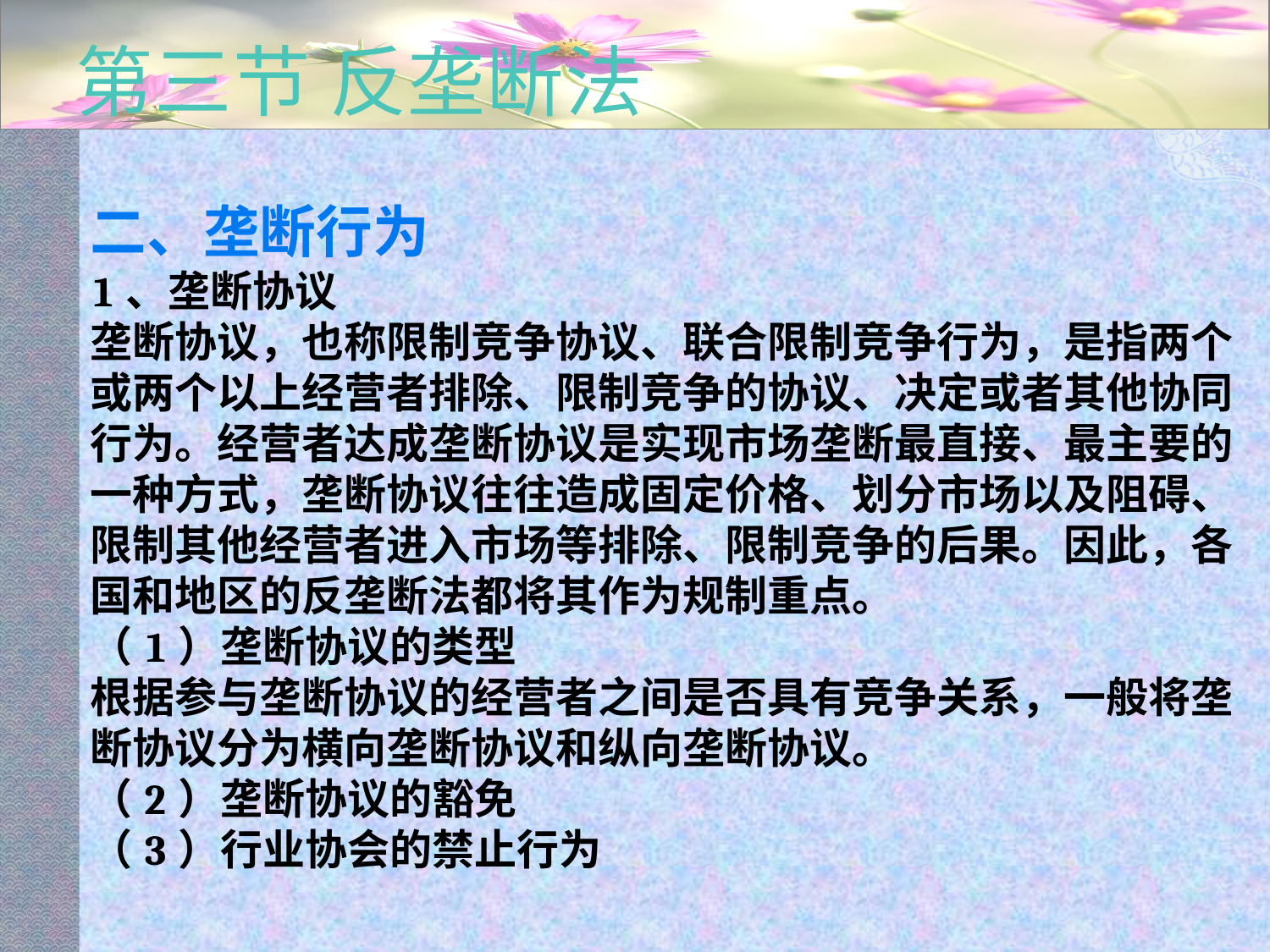

# 第三节 反垄断法
二、垄断行为
1、垄断协议
垄断协议，也称限制竞争协议、联合限制竞争行为，是指两个或两个以上经营者排除、限制竞争的协议、决定或者其他协同行为。经营者达成垄断协议是实现市场垄断最直接、最主要的一种方式，垄断协议往往造成固定价格、划分市场以及阻碍、限制其他经营者进入市场等排除、限制竞争的后果。因此，各国和地区的反垄断法都将其作为规制重点。
（1）垄断协议的类型
根据参与垄断协议的经营者之间是否具有竞争关系，一般将垄断协议分为横向垄断协议和纵向垄断协议。
（2）垄断协议的豁免
（3）行业协会的禁止行为